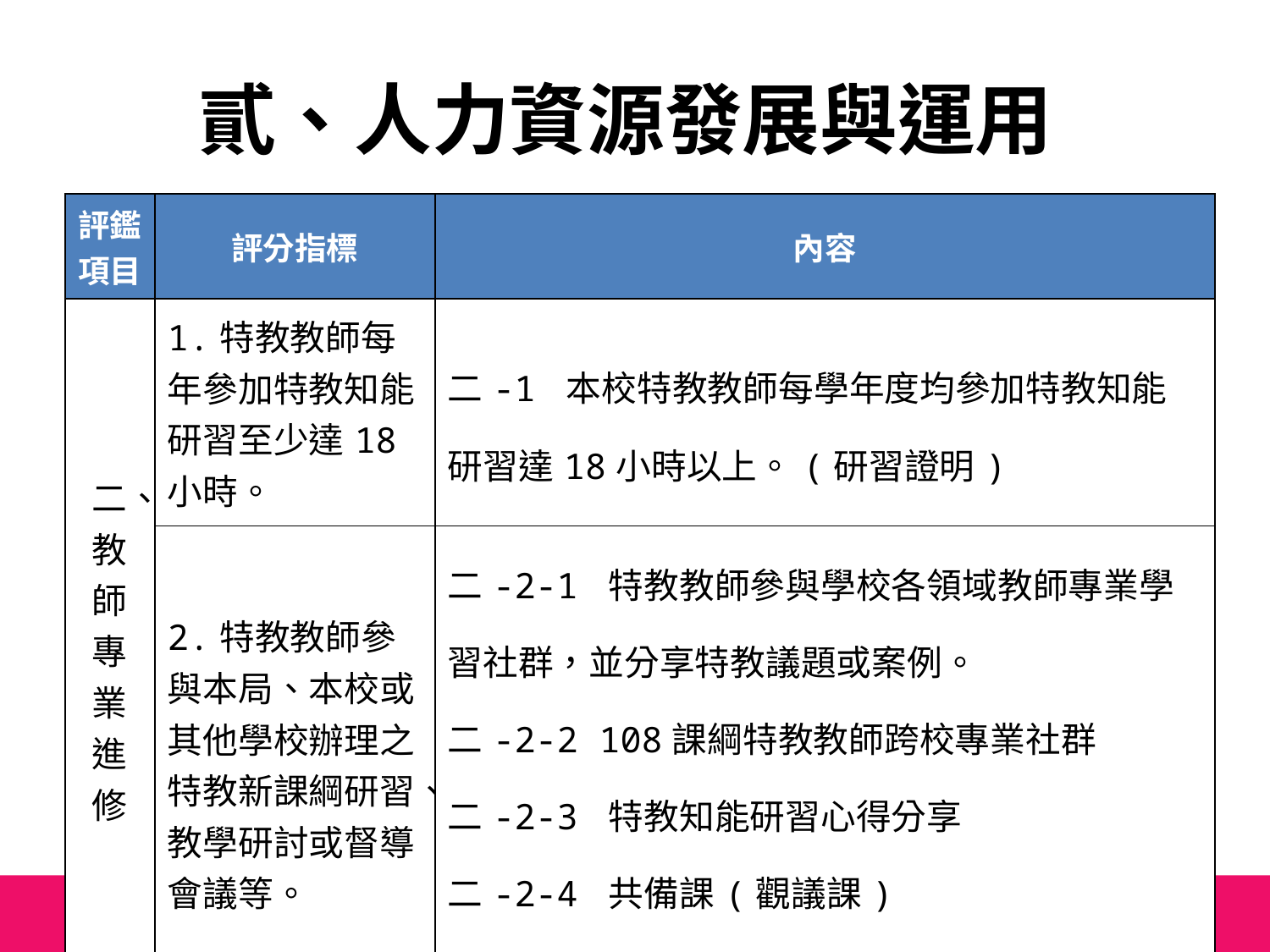

# 貳、人力資源發展與運用
| 評鑑項目 | 評分指標 | 內容 |
| --- | --- | --- |
| 二、教師專業進修 | 1.特教教師每年參加特教知能研習至少達18小時。 | 二-1 本校特教教師每學年度均參加特教知能研習達18小時以上。(研習證明) |
|  | 2.特教教師參與本局、本校或其他學校辦理之特教新課綱研習、教學研討或督導會議等。 | 二-2-1 特教教師參與學校各領域教師專業學習社群，並分享特教議題或案例。 二-2-2 108課綱特教教師跨校專業社群 二-2-3 特教知能研習心得分享 二-2-4 共備課(觀議課) 二-2-5 教學研討 |